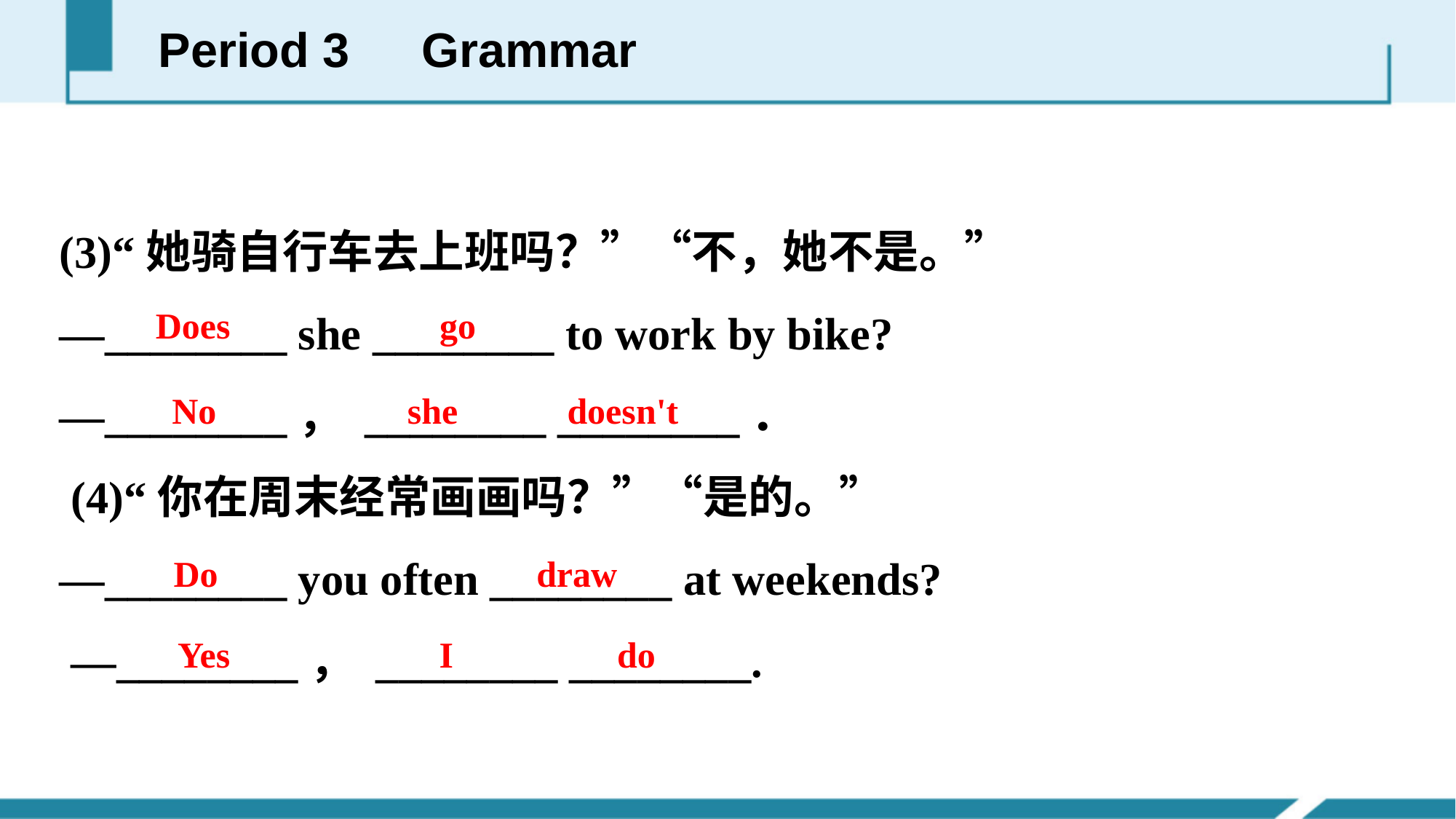

Period 3　Grammar
(3)“她骑自行车去上班吗？”“不，她不是。”
—________ she ________ to work by bike?
—________， ________ ________．
 (4)“你在周末经常画画吗？”“是的。”
—________ you often ________ at weekends?
 —________， ________ ________.
Does                       go
No                     she            doesn't
Do                                   draw
Yes                       I                  do